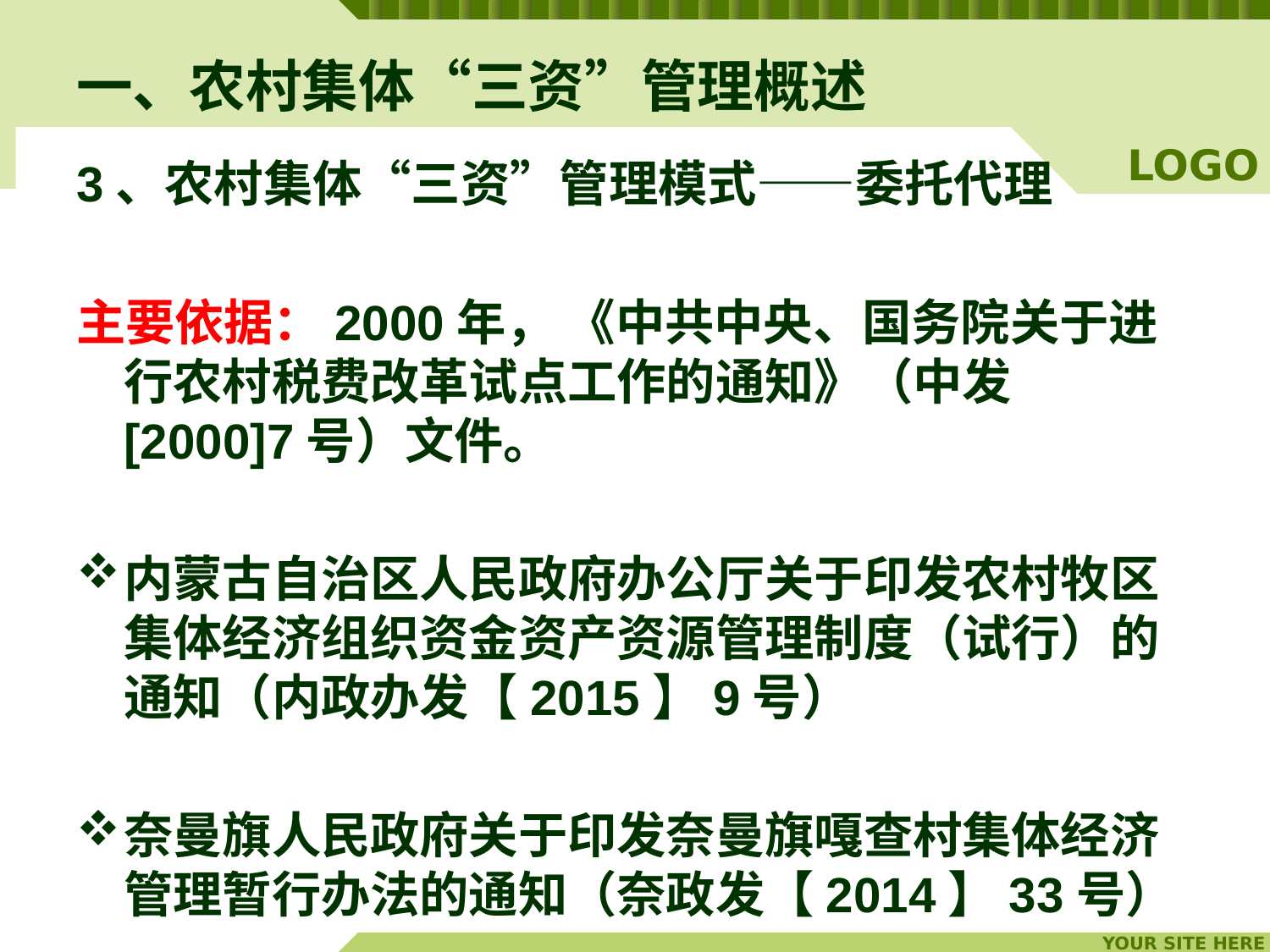

# 一、农村集体“三资”管理概述
3、农村集体“三资”管理模式——委托代理

主要依据：2000年， 《中共中央、国务院关于进行农村税费改革试点工作的通知》（中发[2000]7号）文件。

内蒙古自治区人民政府办公厅关于印发农村牧区集体经济组织资金资产资源管理制度（试行）的通知（内政办发【2015】9号）

奈曼旗人民政府关于印发奈曼旗嘎查村集体经济管理暂行办法的通知（奈政发【2014】33号）